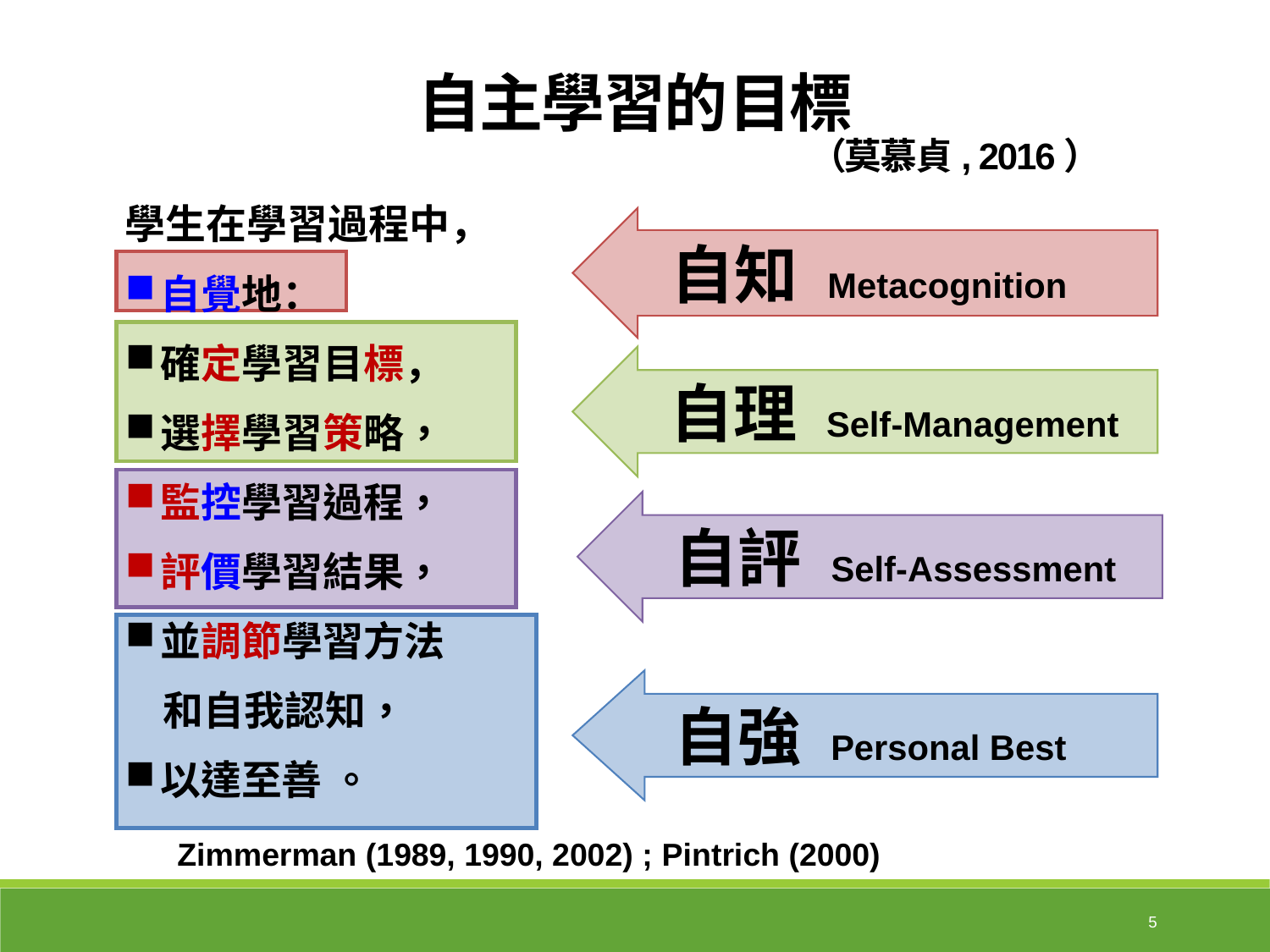

自主學習的目標
                                                                                                    （莫慕貞, 2016）
學生在學習過程中，
自覺地：
確定學習目標，
選擇學習策略，
監控學習過程，
評價學習結果，
並調節學習方法
   和自我認知，
以達至善 。

自知 Metacognition

自理 Self-Management

自評 Self-Assessment

自強 Personal Best
Zimmerman (1989, 1990, 2002) ; Pintrich (2000)
5